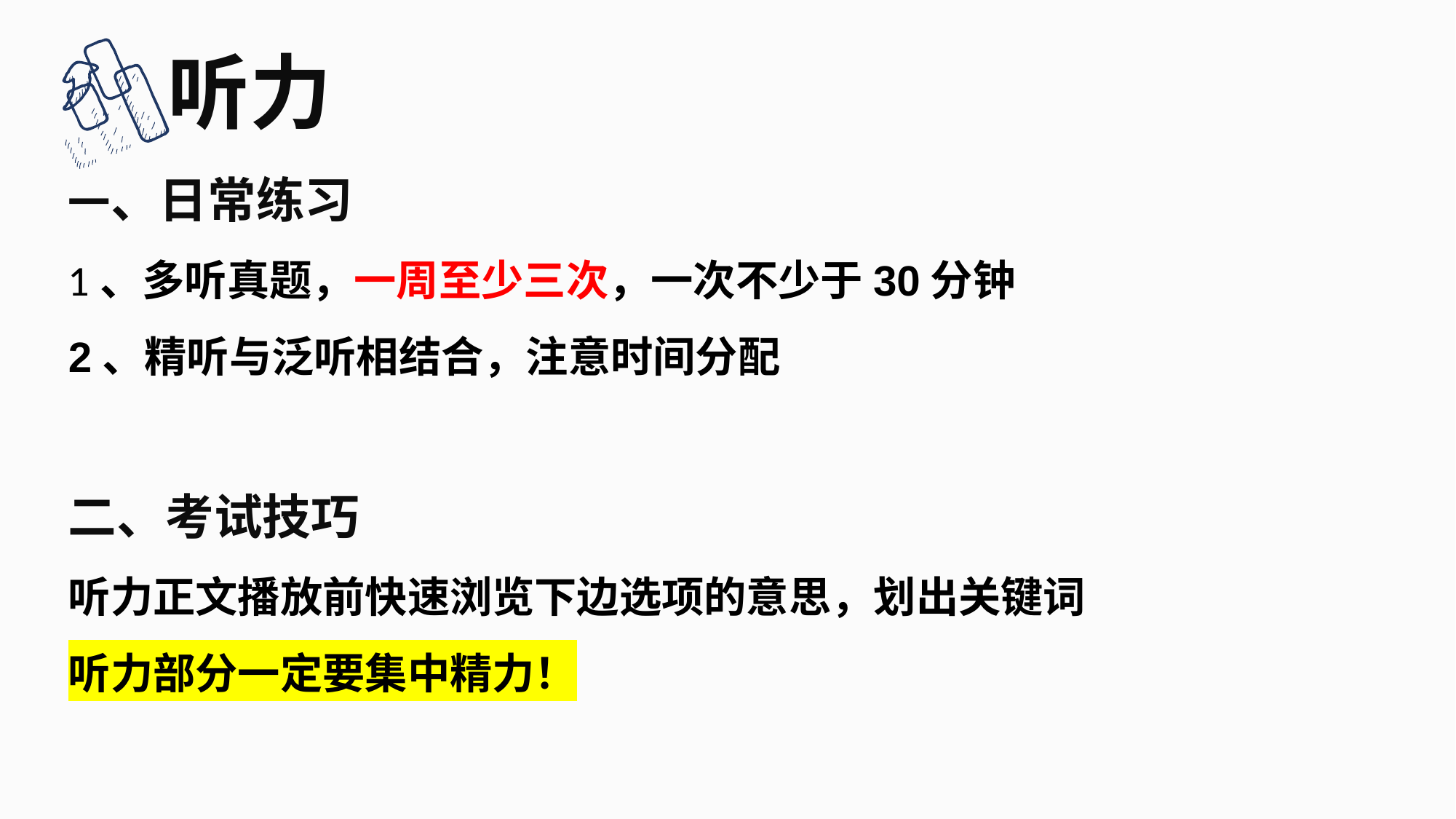

听力

一、日常练习
1、多听真题，一周至少三次，一次不少于30分钟
2、精听与泛听相结合，注意时间分配

二、考试技巧
听力正文播放前快速浏览下边选项的意思，划出关键词
听力部分一定要集中精力！